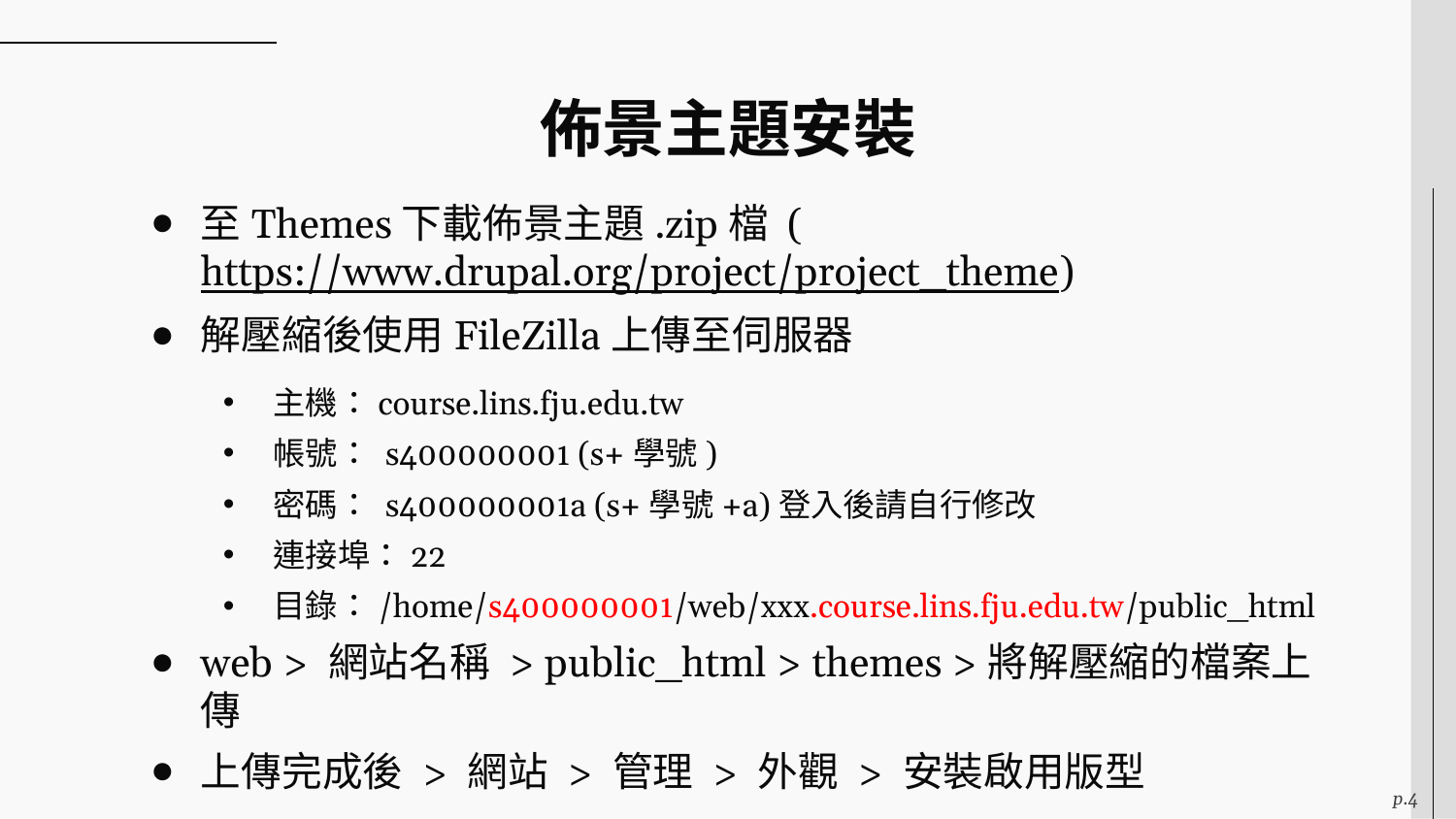

# 佈景主題安裝
至Themes下載佈景主題.zip檔 (https://www.drupal.org/project/project_theme)
解壓縮後使用FileZilla上傳至伺服器
主機：course.lins.fju.edu.tw
帳號： s400000001 (s+學號)
密碼： s400000001a (s+學號+a)登入後請自行修改
連接埠：22
目錄：/home/s400000001/web/xxx.course.lins.fju.edu.tw/public_html
web > 網站名稱 > public_html > themes >將解壓縮的檔案上傳
上傳完成後 > 網站 > 管理 > 外觀 > 安裝啟用版型
p.4